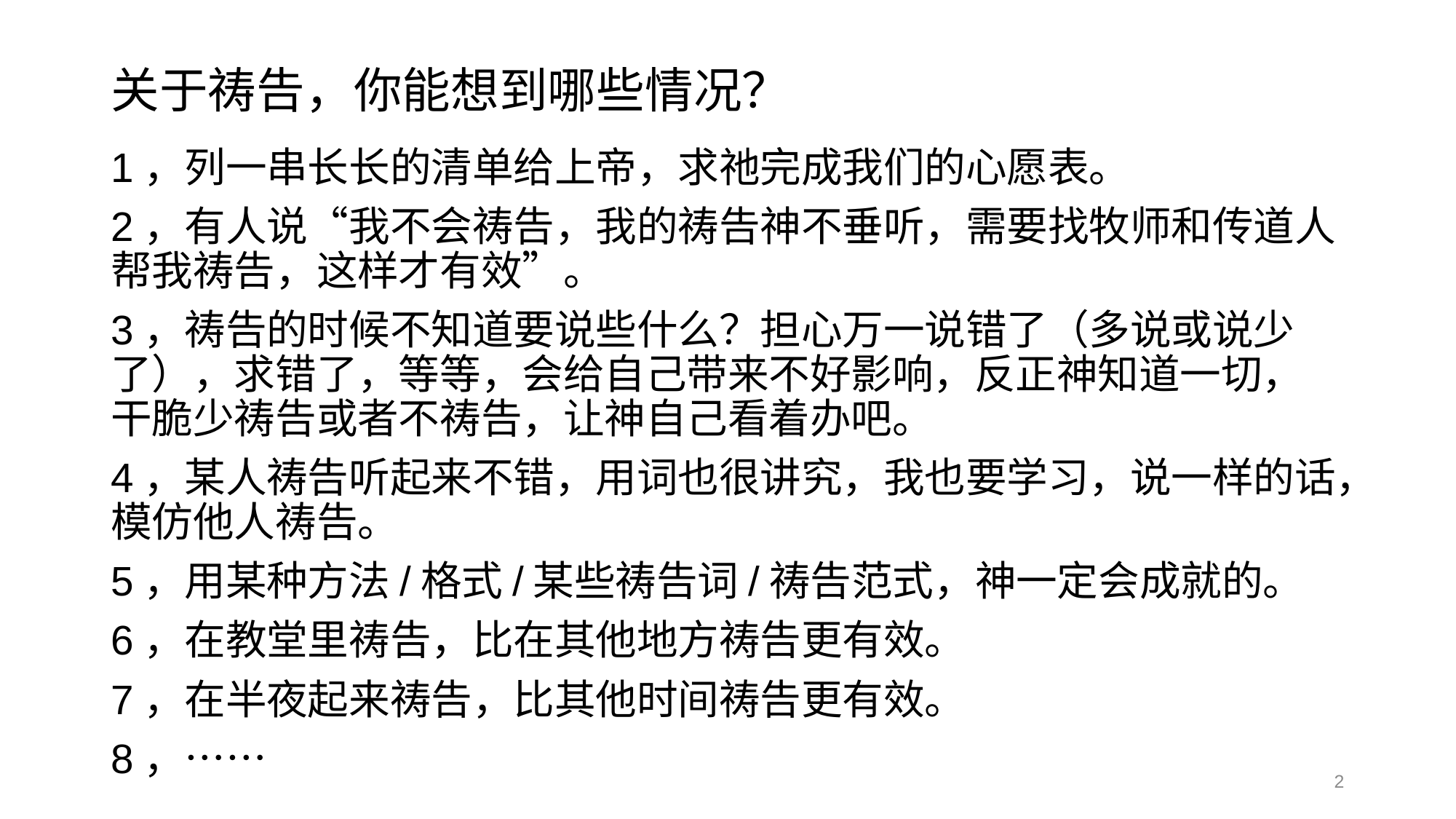

# 关于祷告，你能想到哪些情况？
1，列一串长长的清单给上帝，求祂完成我们的心愿表。
2，有人说“我不会祷告，我的祷告神不垂听，需要找牧师和传道人帮我祷告，这样才有效”。
3，祷告的时候不知道要说些什么？担心万一说错了（多说或说少了），求错了，等等，会给自己带来不好影响，反正神知道一切，干脆少祷告或者不祷告，让神自己看着办吧。
4，某人祷告听起来不错，用词也很讲究，我也要学习，说一样的话，模仿他人祷告。
5，用某种方法/格式/某些祷告词/祷告范式，神一定会成就的。
6，在教堂里祷告，比在其他地方祷告更有效。
7，在半夜起来祷告，比其他时间祷告更有效。
8，……
2